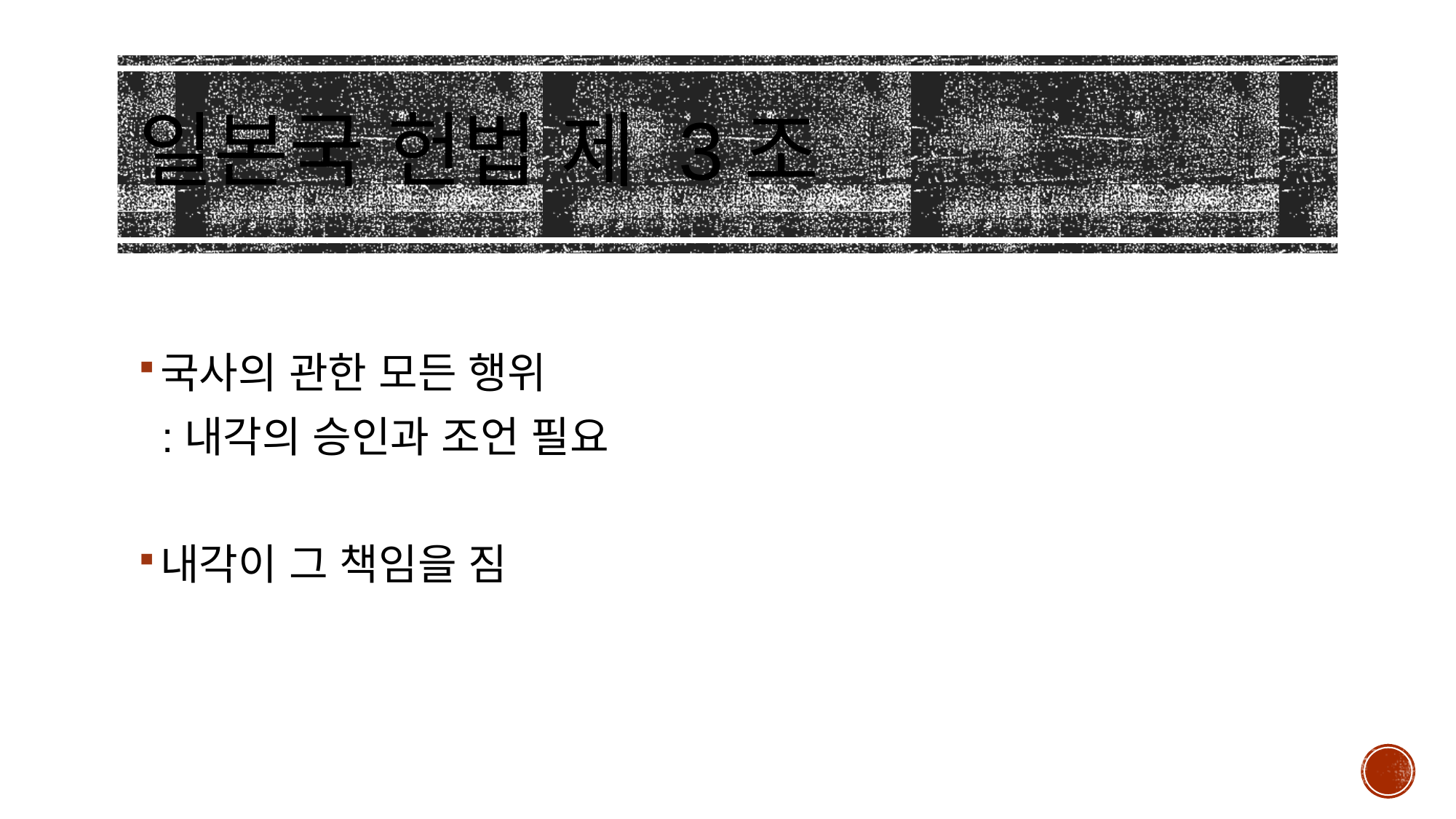

# 일본국 헌법 제 3조

국사의 관한 모든 행위
  :내각의 승인과 조언 필요

내각이 그 책임을 짐